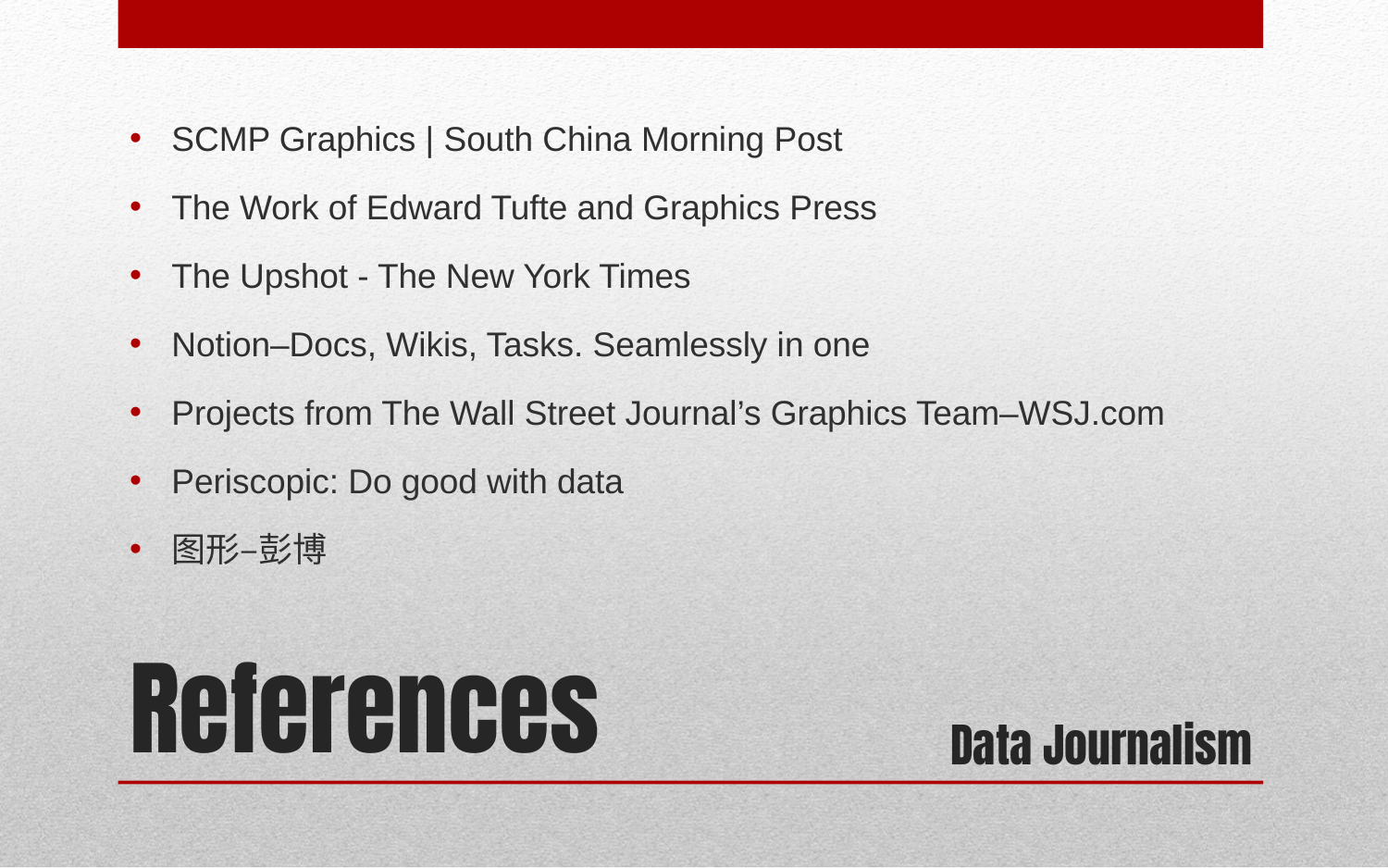

SCMP Graphics | South China Morning Post
The Work of Edward Tufte and Graphics Press
The Upshot - The New York Times
Notion–Docs, Wikis, Tasks. Seamlessly in one
Projects from The Wall Street Journal’s Graphics Team–WSJ.com
Periscopic: Do good with data
图形–彭博
# References
Data Journalism